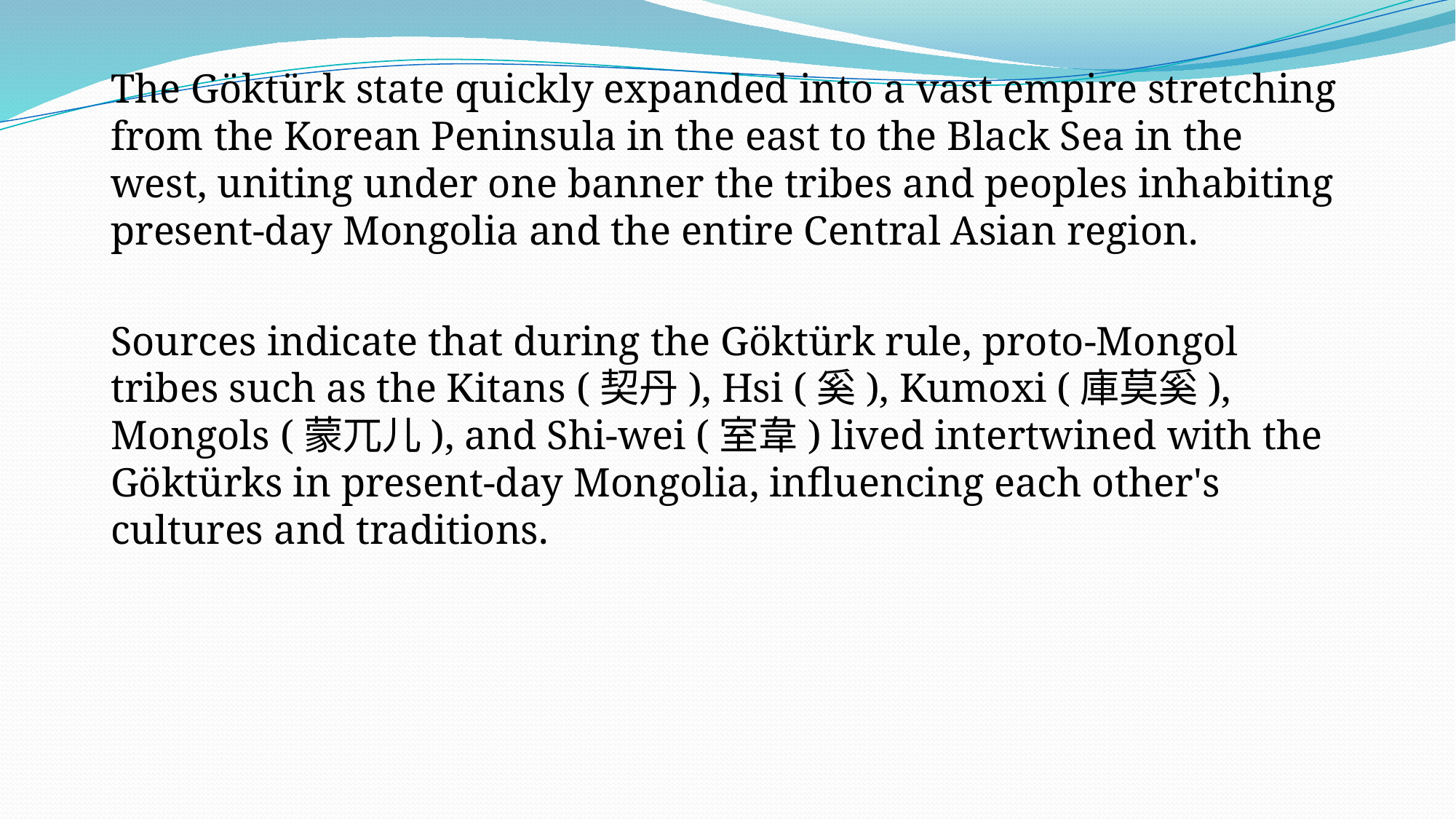

The Göktürk state quickly expanded into a vast empire stretching from the Korean Peninsula in the east to the Black Sea in the west, uniting under one banner the tribes and peoples inhabiting present-day Mongolia and the entire Central Asian region.

Sources indicate that during the Göktürk rule, proto-Mongol tribes such as the Kitans (契丹), Hsi (奚), Kumoxi (庫莫奚), Mongols (蒙兀儿), and Shi-wei (室韋) lived intertwined with the Göktürks in present-day Mongolia, influencing each other's cultures and traditions.